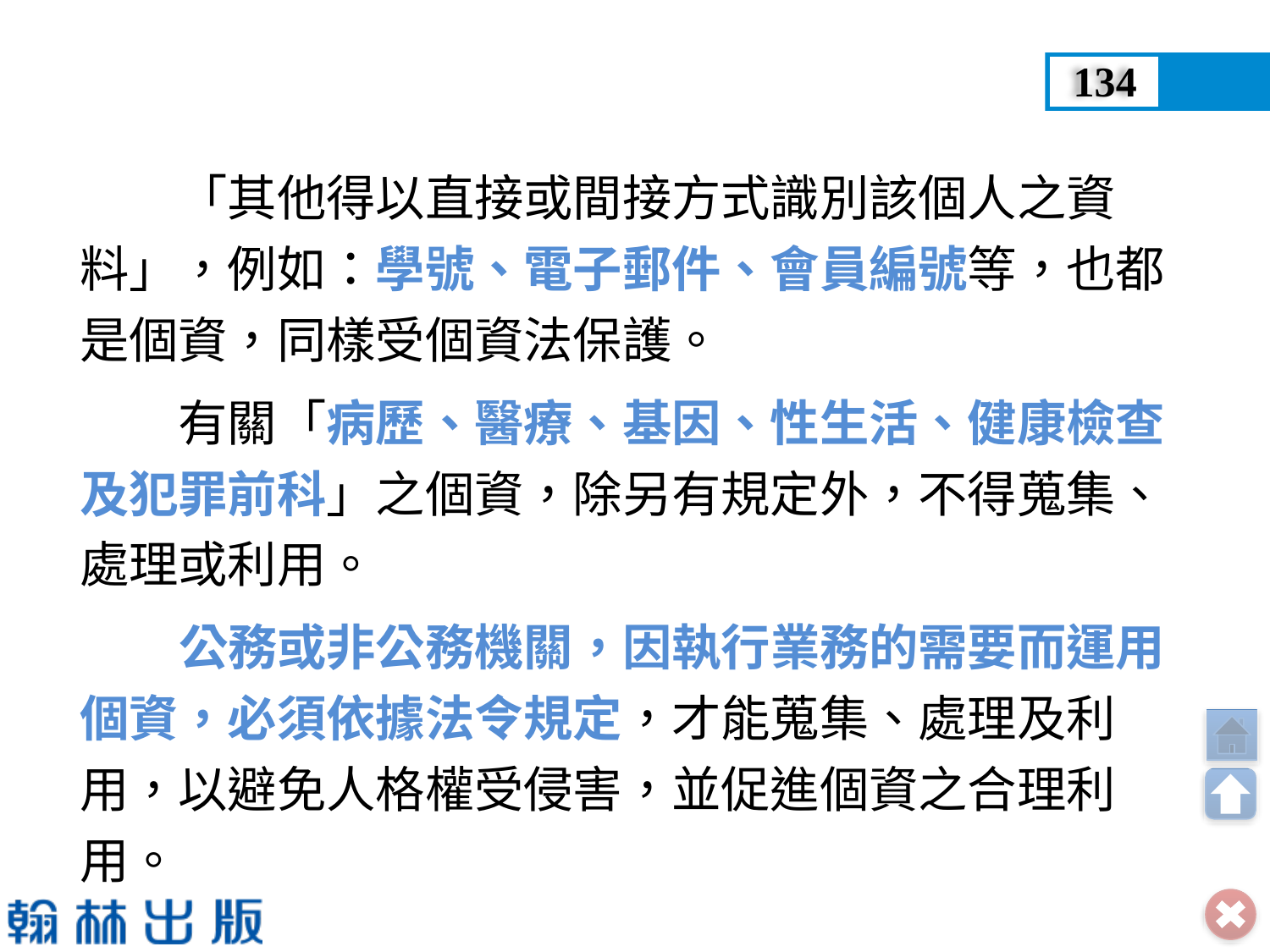

134
　　「其他得以直接或間接方式識別該個人之資料」，例如：學號、電子郵件、會員編號等，也都是個資，同樣受個資法保護。
　　有關「病歷、醫療、基因、性生活、健康檢查及犯罪前科」之個資，除另有規定外，不得蒐集、處理或利用。
　　公務或非公務機關，因執行業務的需要而運用個資，必須依據法令規定，才能蒐集、處理及利用，以避免人格權受侵害，並促進個資之合理利用。